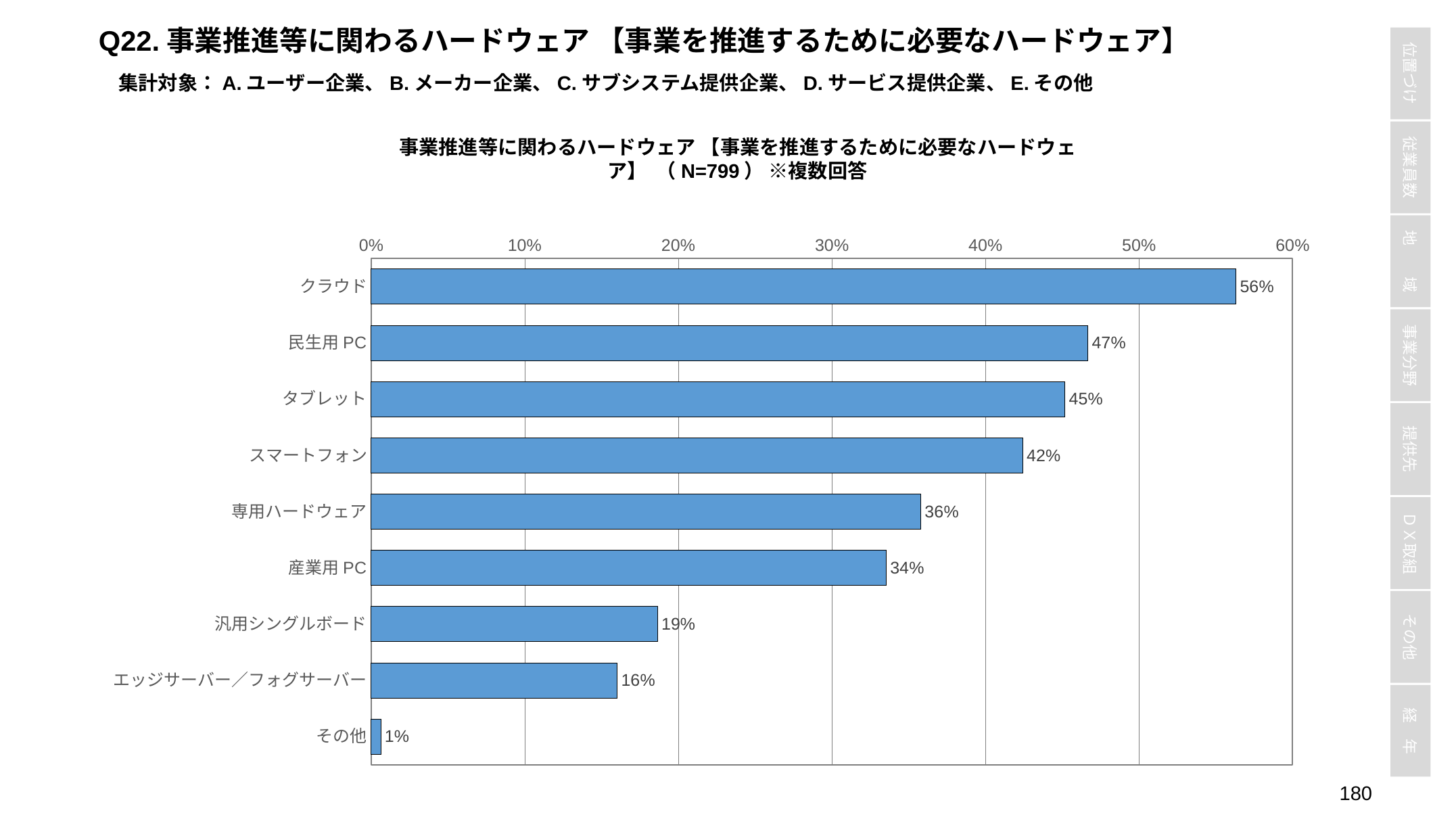

Q22.事業推進等に関わるハードウェア 【事業を推進するために必要なハードウェア】
集計対象：A.ユーザー企業、B.メーカー企業、C.サブシステム提供企業、D.サービス提供企業、E.その他
事業推進等に関わるハードウェア 【事業を推進するために必要なハードウェア】  （N=799） ※複数回答

### Chart

| Category |  |
|---|---|
| クラウド | 0.5632040050062578 |
| 民生用PC | 0.4668335419274093 |
| タブレット | 0.4518147684605757 |
| スマートフォン | 0.42428035043804757 |
| 専用ハードウェア | 0.3579474342928661 |
| 産業用PC | 0.3354192740926158 |
| 汎用シングルボード | 0.18648310387984982 |
| エッジサーバー／フォグサーバー | 0.16020025031289112 |
| その他 | 0.006257822277847309 |
180